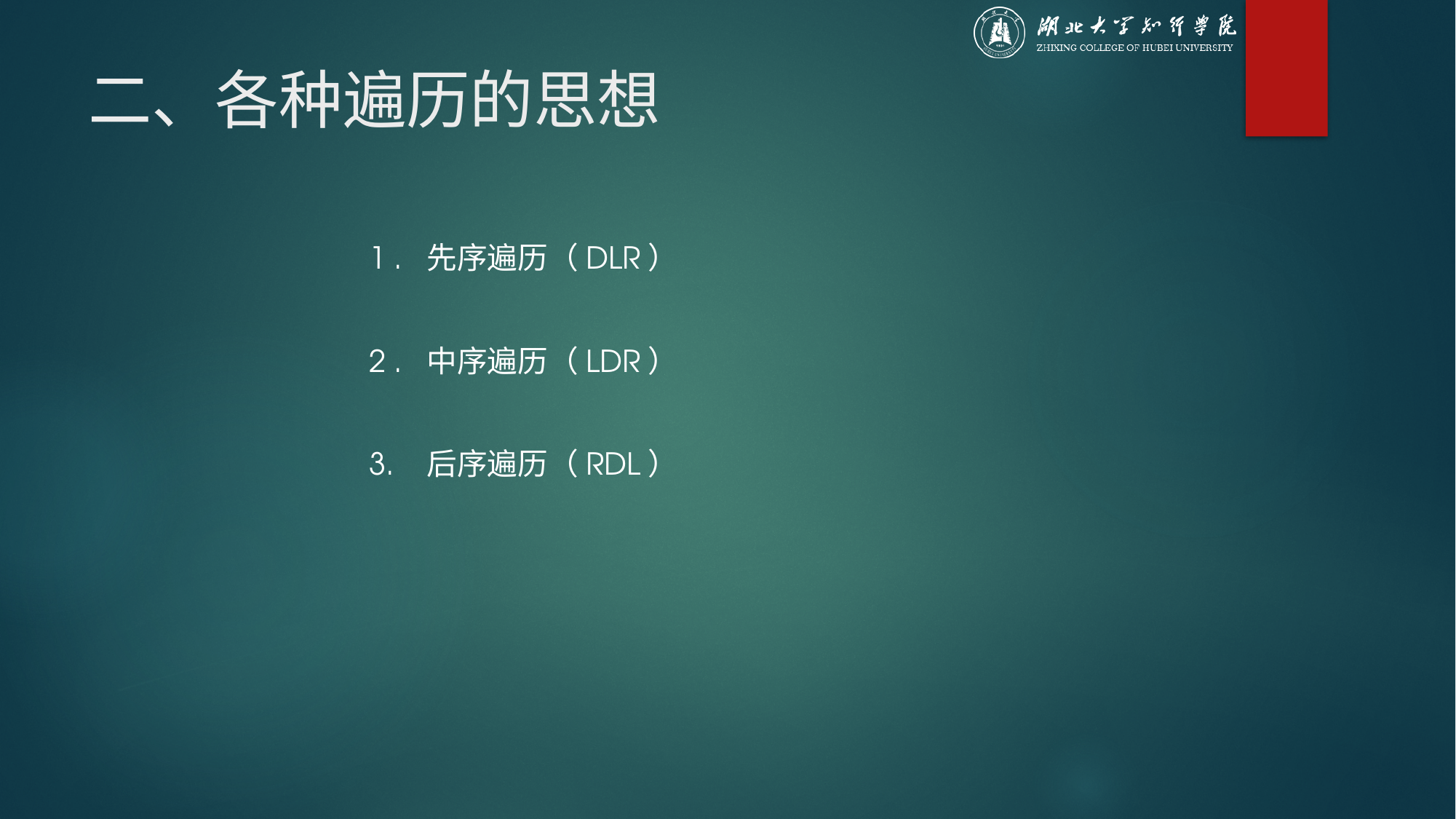

# 二、各种遍历的思想
1 .  先序遍历（DLR）

2 .  中序遍历（LDR）

3.   后序遍历（RDL）